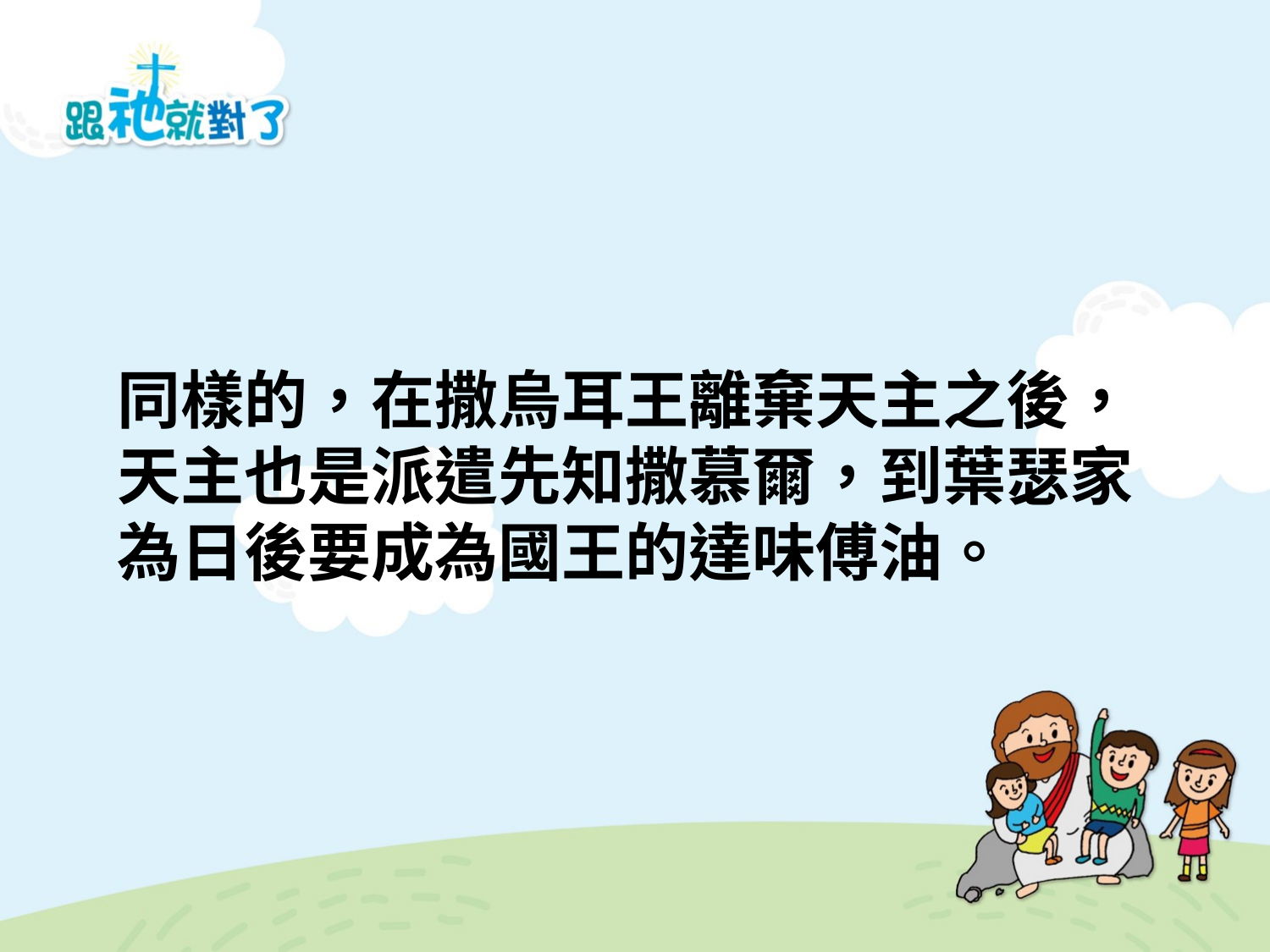

同樣的，在撒烏耳王離棄天主之後，天主也是派遣先知撒慕爾，到葉瑟家為日後要成為國王的達味傅油。